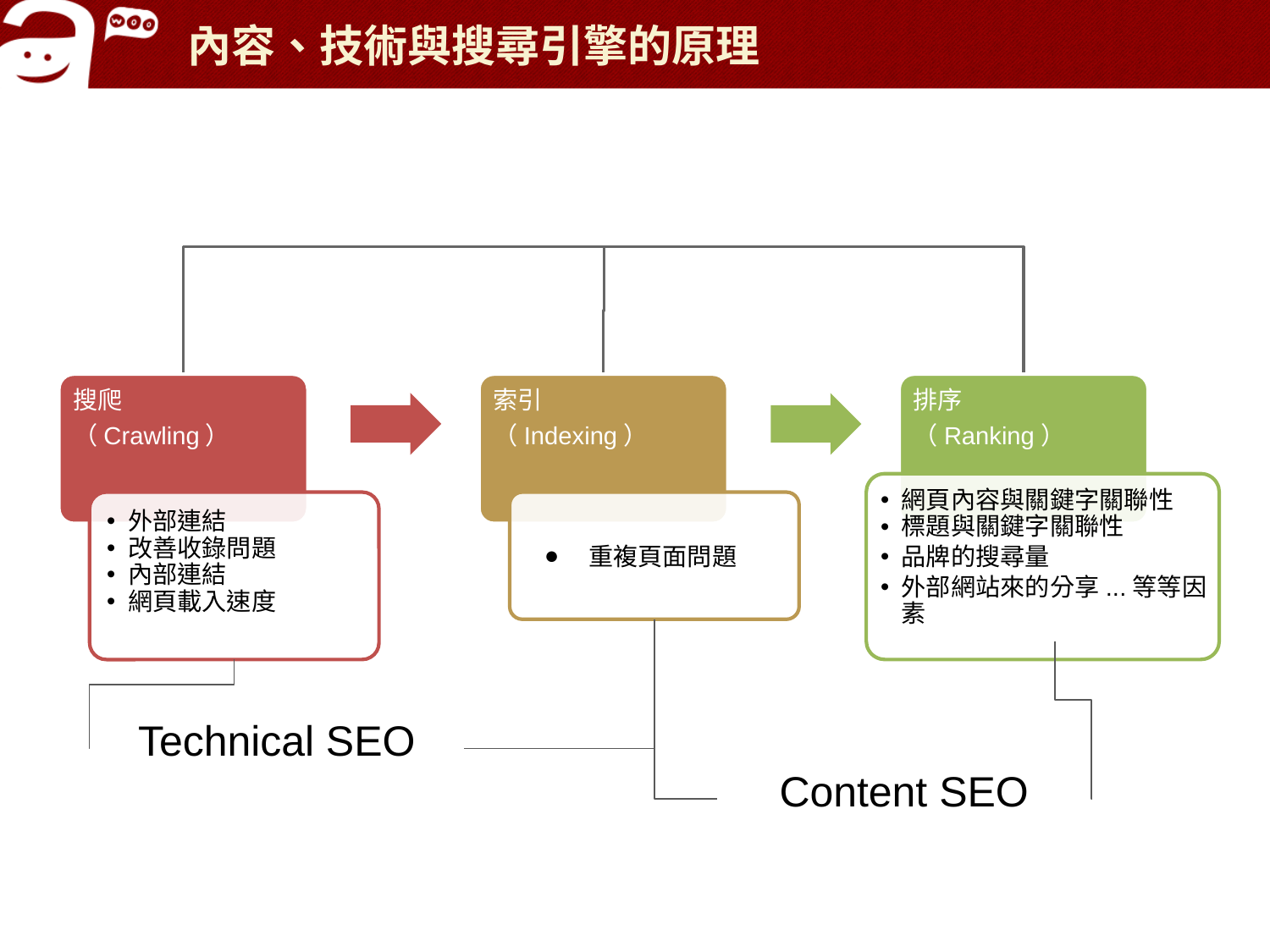

# 內容、技術與搜尋引擎的原理

搜爬
（Crawling）

索引
（Indexing）

排序
（Ranking）

網頁內容與關鍵字關聯性
標題與關鍵字關聯性
品牌的搜尋量
外部網站來的分享...等等因素

重複頁面問題
外部連結
改善收錄問題
內部連結
網頁載入速度
Technical SEO
Content SEO